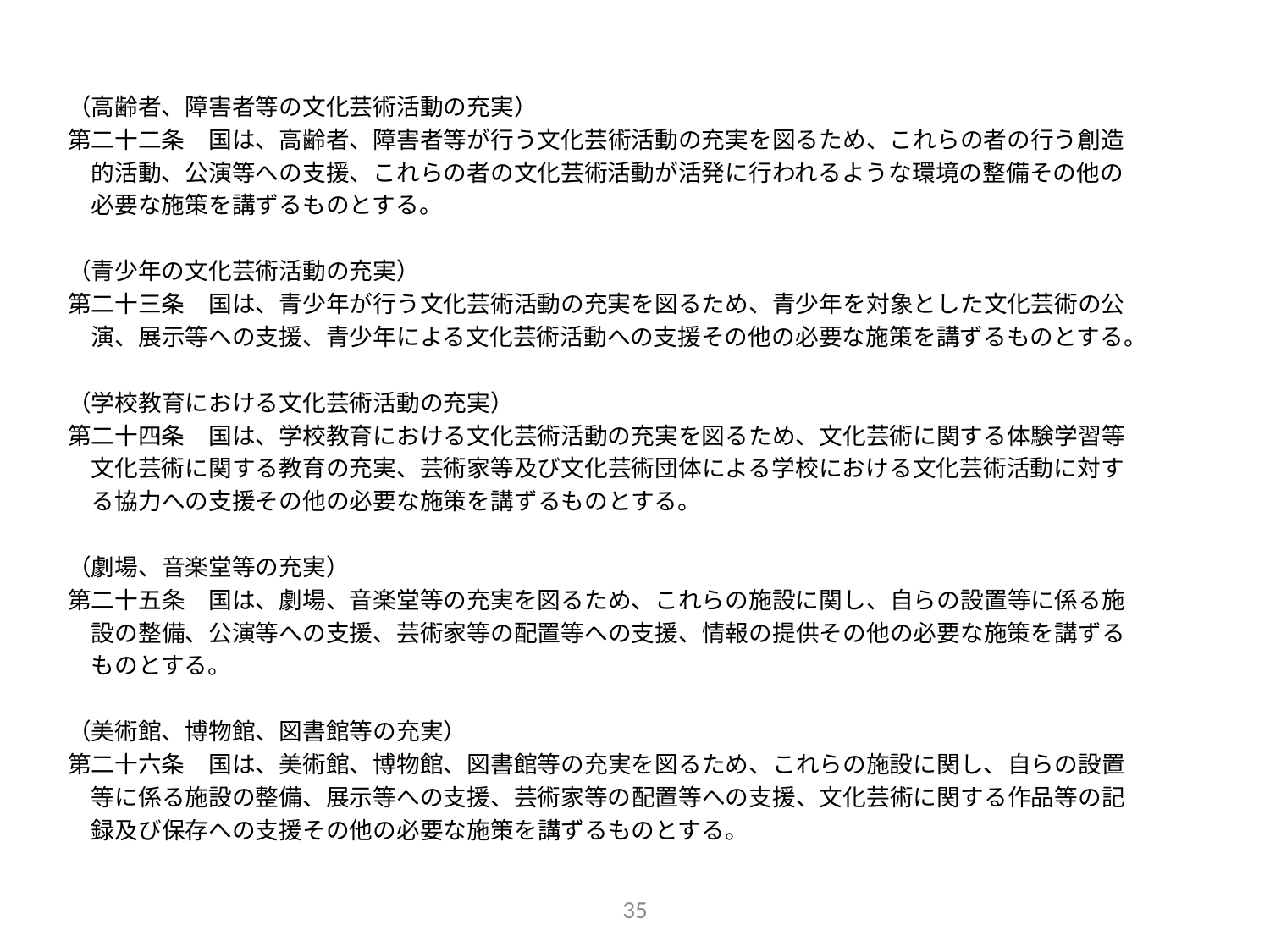

（高齢者、障害者等の文化芸術活動の充実）
第二十二条　国は、高齢者、障害者等が行う文化芸術活動の充実を図るため、これらの者の行う創造
　的活動、公演等への支援、これらの者の文化芸術活動が活発に行われるような環境の整備その他の
　必要な施策を講ずるものとする。

（青少年の文化芸術活動の充実）
第二十三条　国は、青少年が行う文化芸術活動の充実を図るため、青少年を対象とした文化芸術の公
　演、展示等への支援、青少年による文化芸術活動への支援その他の必要な施策を講ずるものとする。

（学校教育における文化芸術活動の充実）
第二十四条　国は、学校教育における文化芸術活動の充実を図るため、文化芸術に関する体験学習等
　文化芸術に関する教育の充実、芸術家等及び文化芸術団体による学校における文化芸術活動に対す
　る協力への支援その他の必要な施策を講ずるものとする。

（劇場、音楽堂等の充実）
第二十五条　国は、劇場、音楽堂等の充実を図るため、これらの施設に関し、自らの設置等に係る施
　設の整備、公演等への支援、芸術家等の配置等への支援、情報の提供その他の必要な施策を講ずる
　ものとする。

（美術館、博物館、図書館等の充実）
第二十六条　国は、美術館、博物館、図書館等の充実を図るため、これらの施設に関し、自らの設置
　等に係る施設の整備、展示等への支援、芸術家等の配置等への支援、文化芸術に関する作品等の記
　録及び保存への支援その他の必要な施策を講ずるものとする。
35